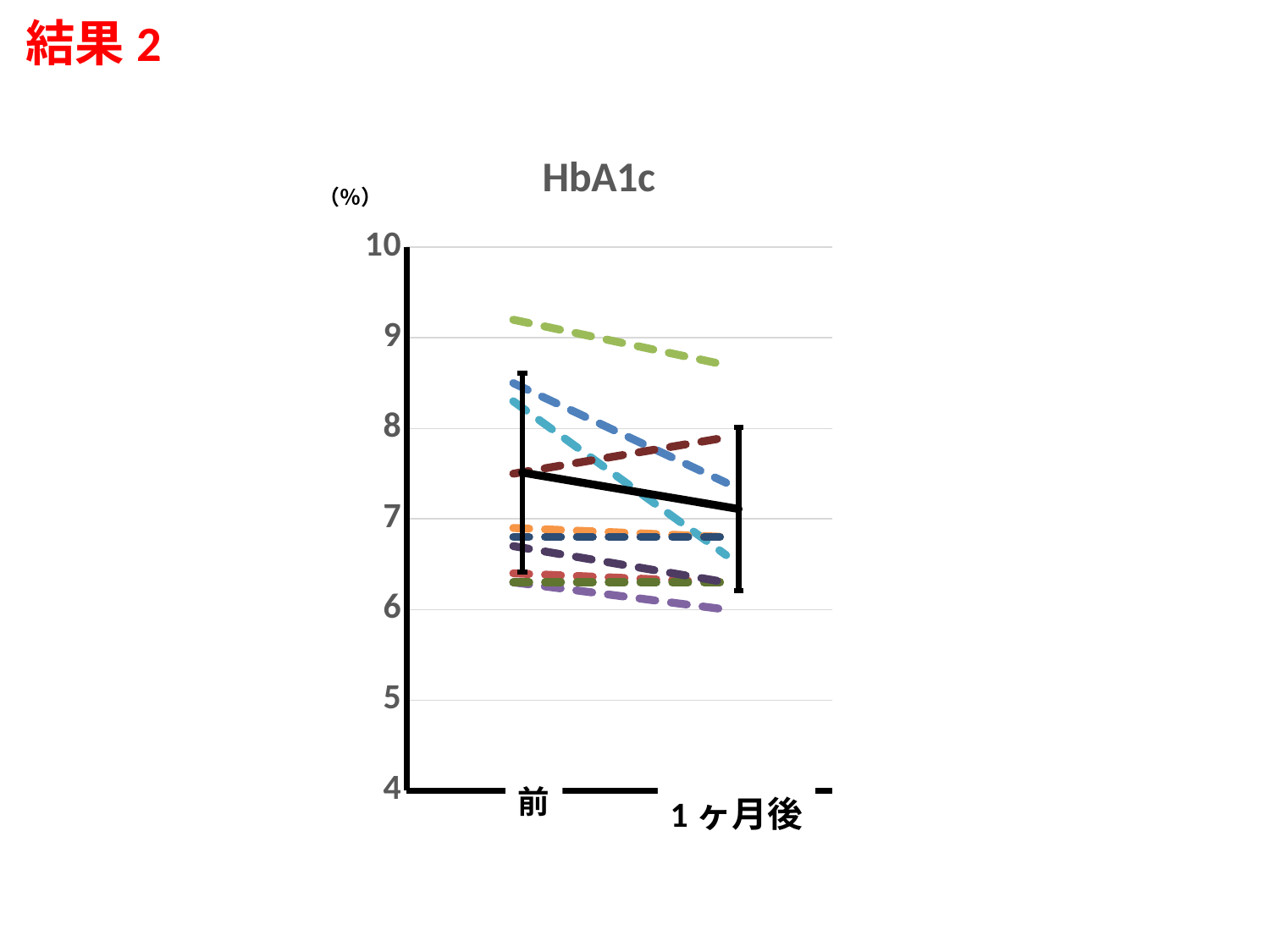

結果2

### Chart: HbA1c

| Category |  |  |  |  |  |  |  |  |  |  |
|---|---|---|---|---|---|---|---|---|---|---|
（％）

### Chart

| Category |  |
|---|---|
前
1ヶ月後